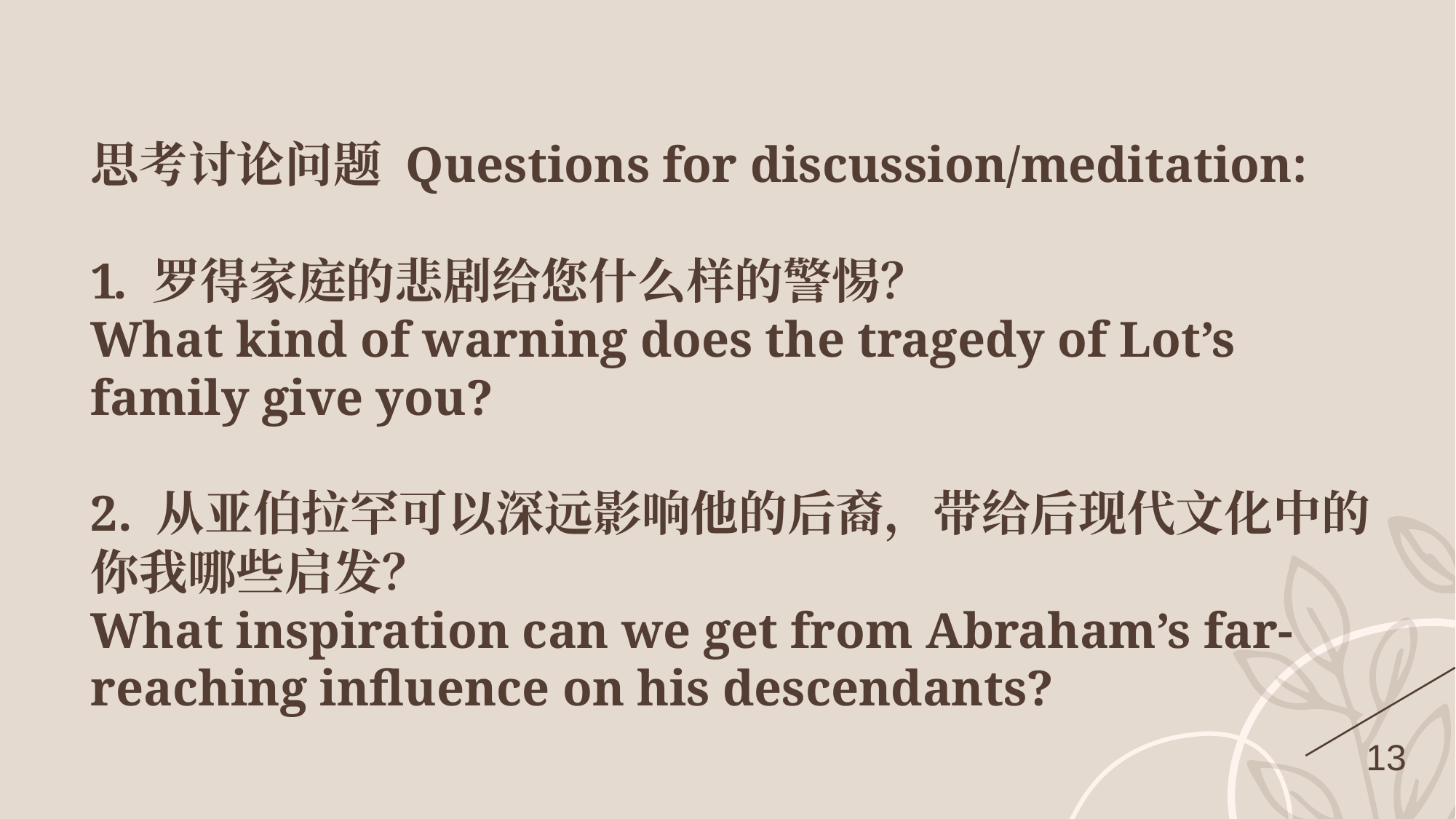

思考讨论问题 Questions for discussion/meditation:

罗得家庭的悲剧给您什么样的警惕？
What kind of warning does the tragedy of Lot’s family give you?

2. 从亚伯拉罕可以深远影响他的后裔，带给后现代文化中的你我哪些启发？
What inspiration can we get from Abraham’s far-reaching influence on his descendants?
13